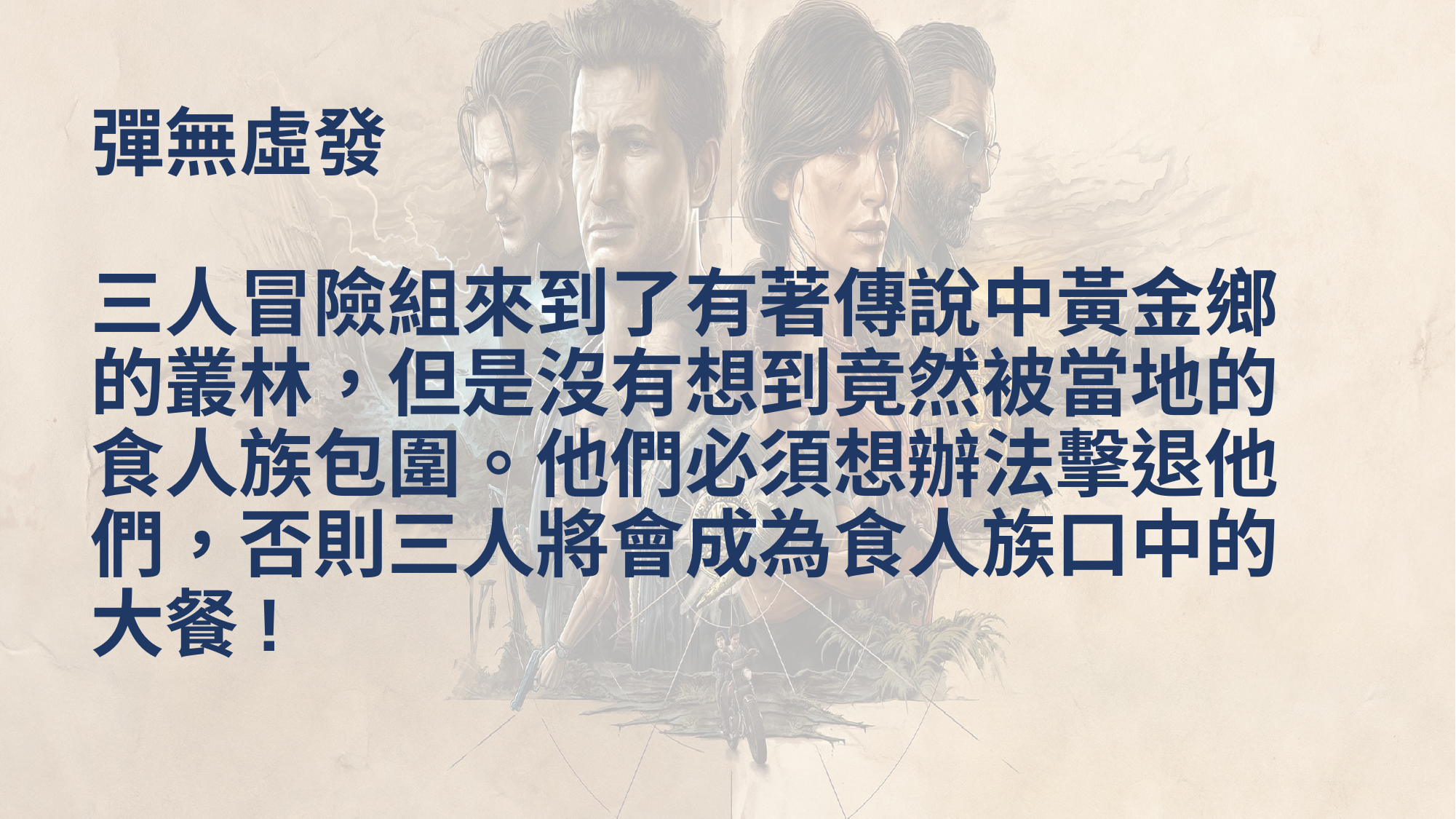

# 彈無虛發 三人冒險組來到了有著傳說中黃金鄉的叢林，但是沒有想到竟然被當地的食人族包圍。他們必須想辦法擊退他們，否則三人將會成為食人族口中的大餐!